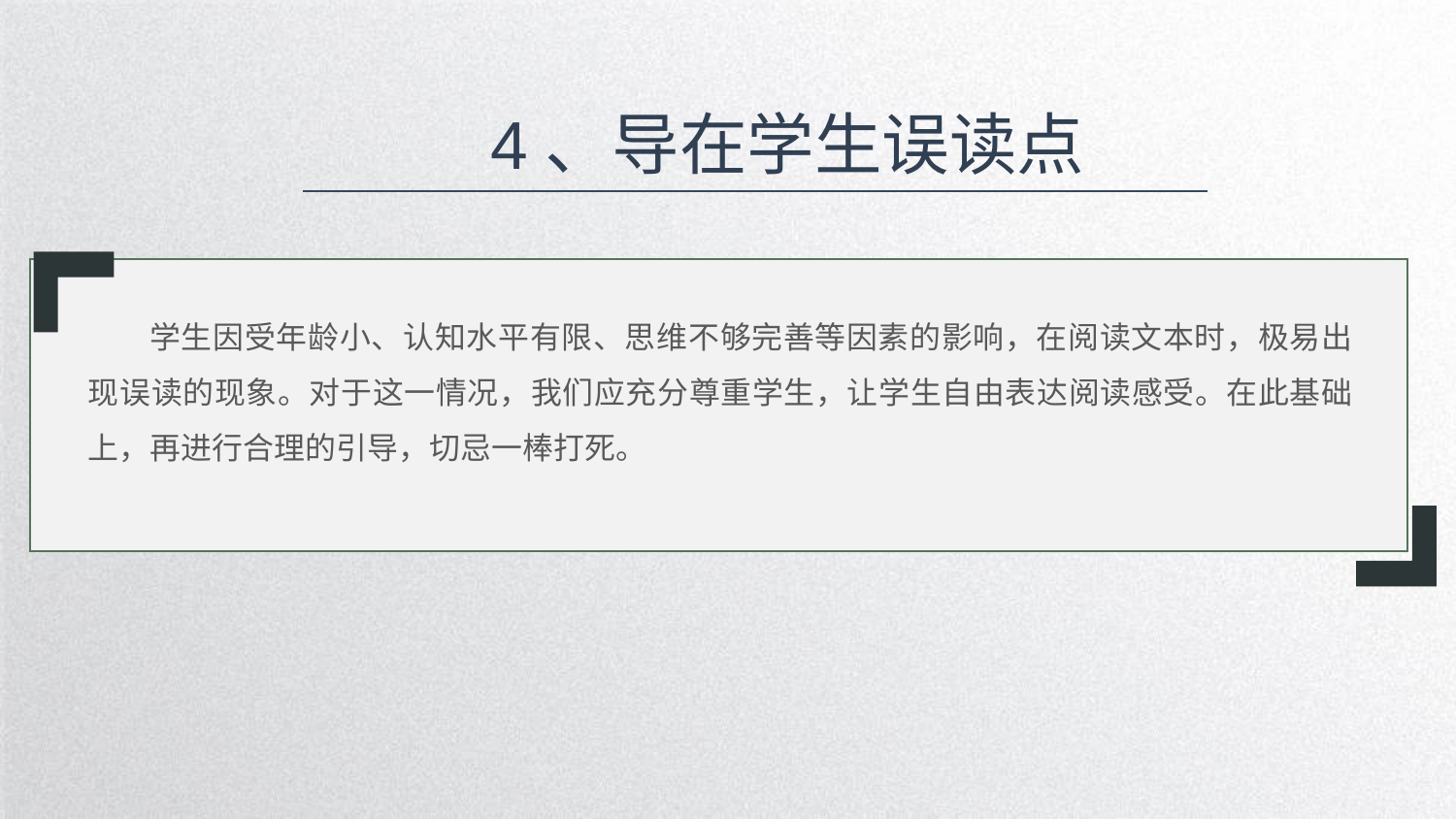

4、导在学生误读点

       学生因受年龄小、认知水平有限、思维不够完善等因素的影响，在阅读文本时，极易出现误读的现象。对于这一情况，我们应充分尊重学生，让学生自由表达阅读感受。在此基础上，再进行合理的引导，切忌一棒打死。